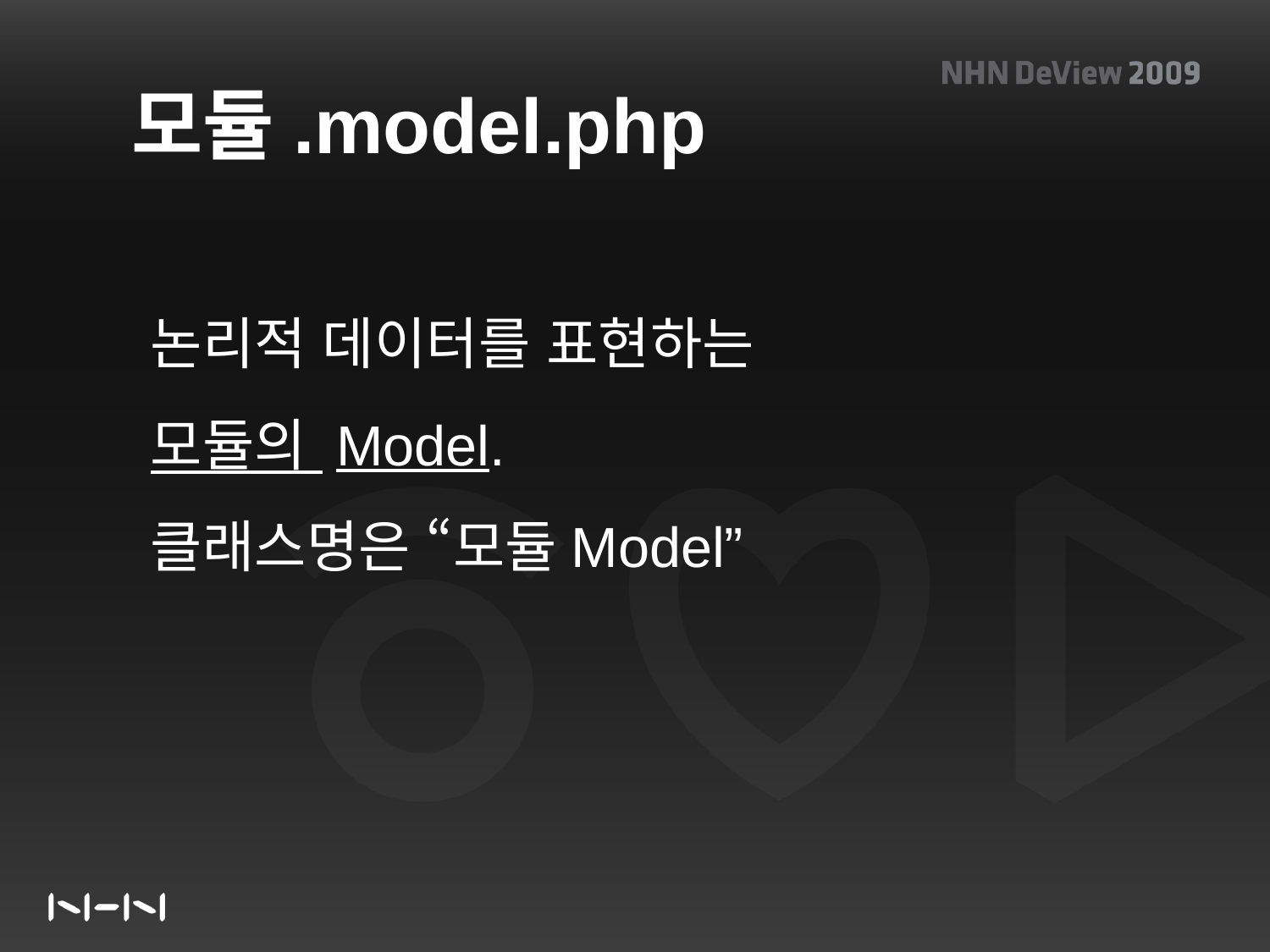

모듈.model.php
논리적 데이터를 표현하는
모듈의 Model.
클래스명은 “모듈Model”